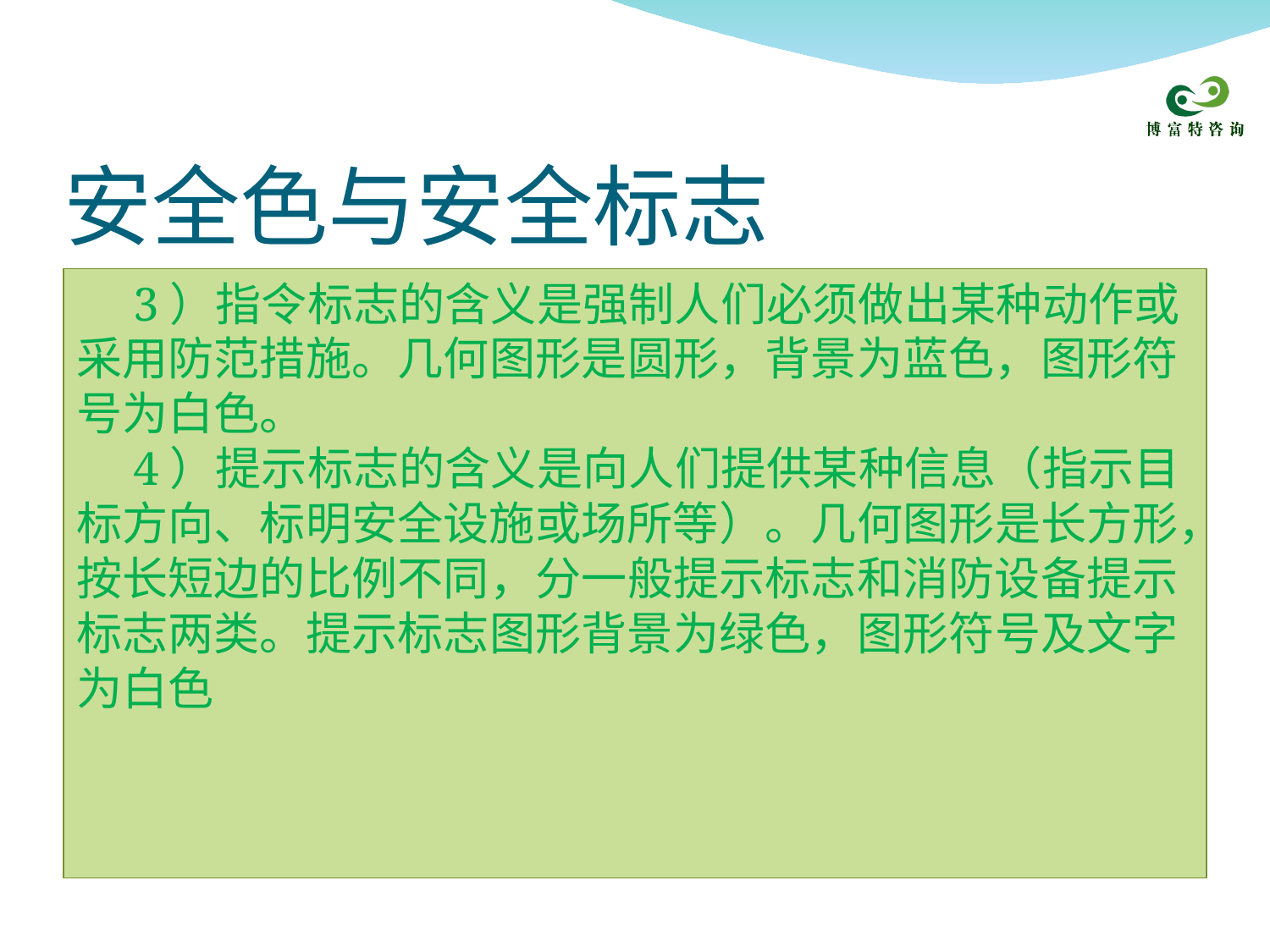

安全色与安全标志
　3）指令标志的含义是强制人们必须做出某种动作或采用防范措施。几何图形是圆形，背景为蓝色，图形符号为白色。
　4）提示标志的含义是向人们提供某种信息（指示目标方向、标明安全设施或场所等）。几何图形是长方形，按长短边的比例不同，分一般提示标志和消防设备提示标志两类。提示标志图形背景为绿色，图形符号及文字为白色